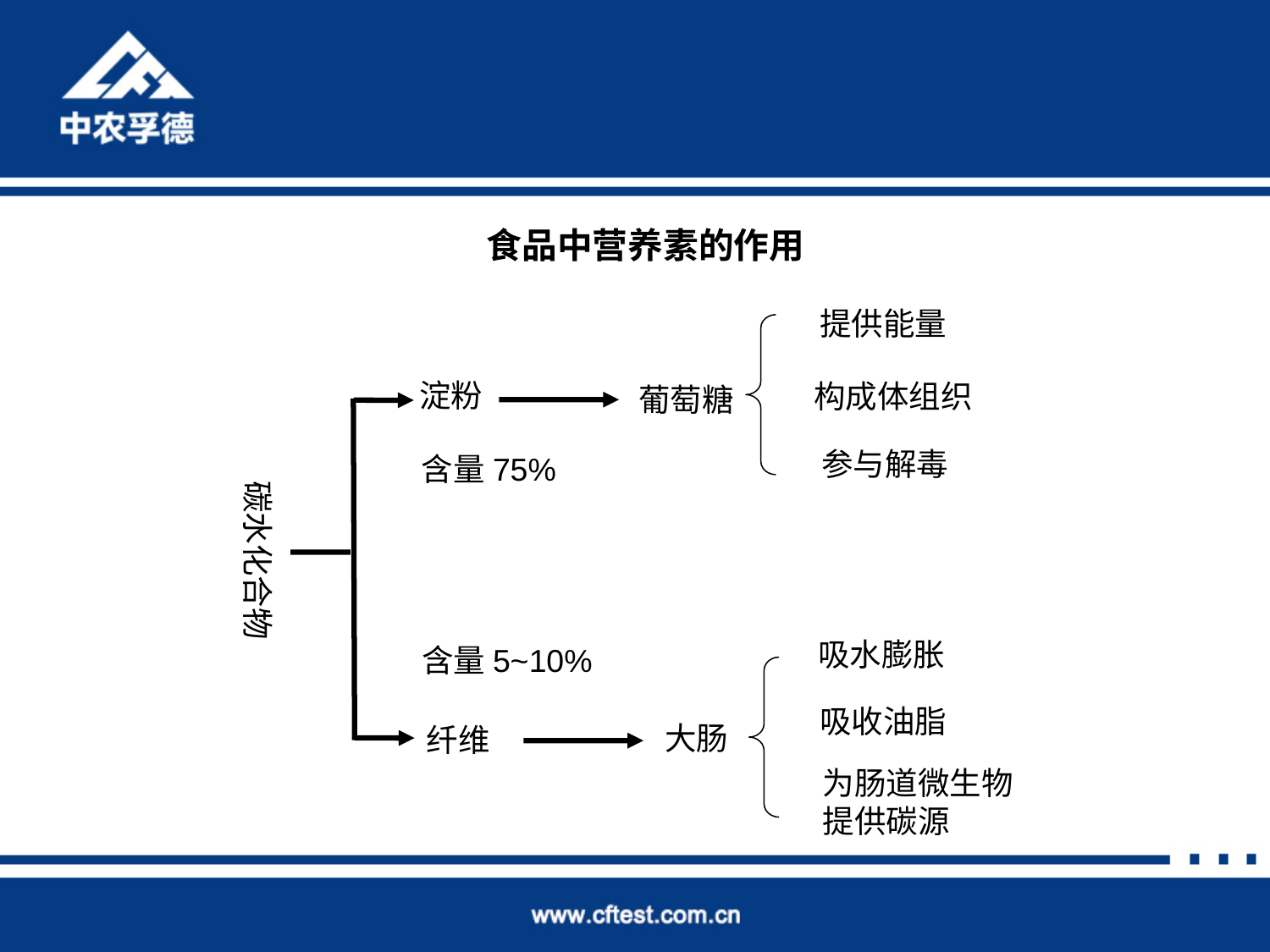

食品中营养素的作用
提供能量

淀粉
构成体组织
葡萄糖

参与解毒
含量75%
碳水化合物

吸水膨胀
含量5~10%

吸收油脂
大肠
纤维

为肠道微生物提供碳源